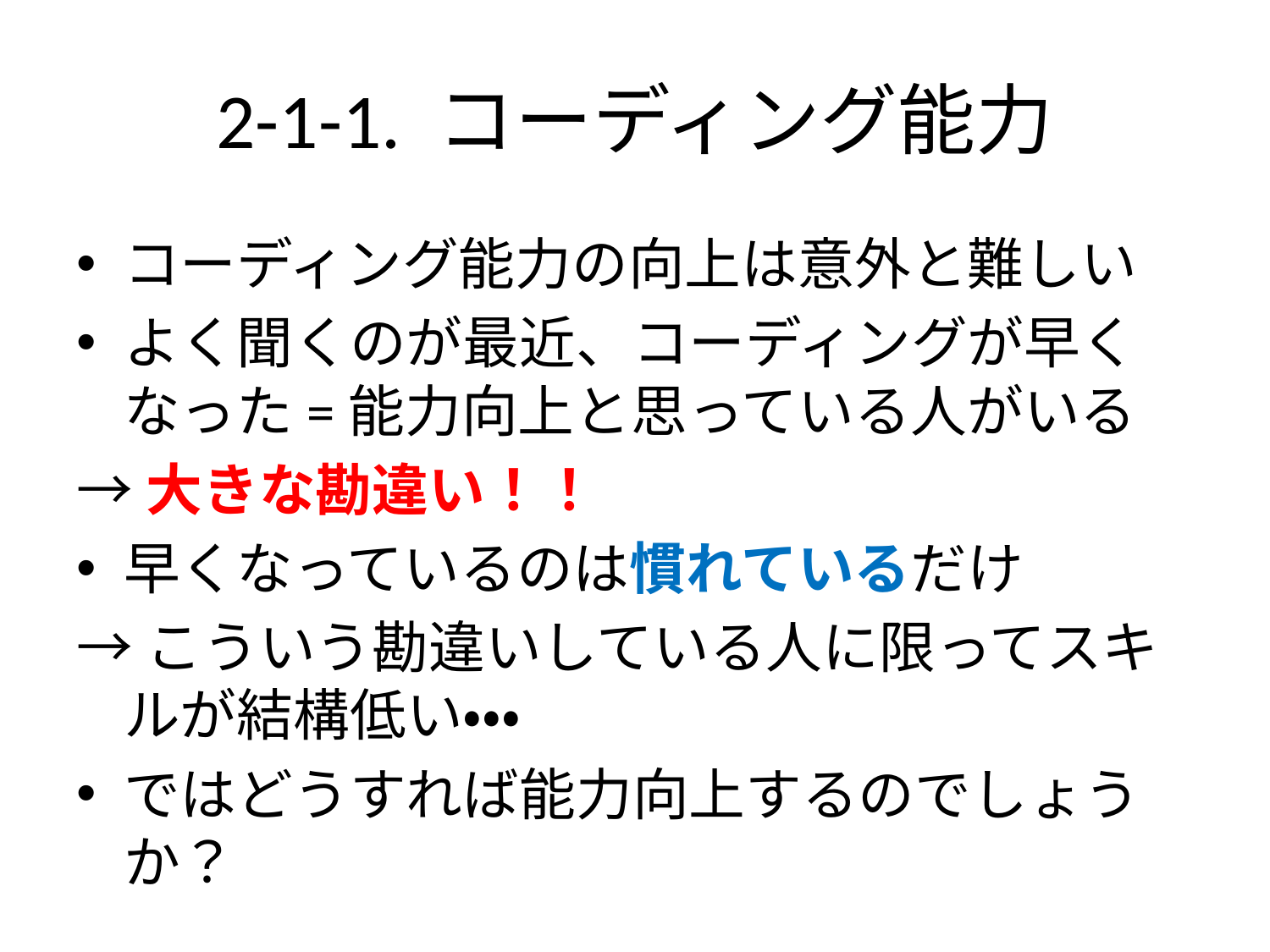

# 2-1-1. コーディング能力
コーディング能力の向上は意外と難しい
よく聞くのが最近、コーディングが早くなった=能力向上と思っている人がいる
→大きな勘違い！！
早くなっているのは慣れているだけ
→こういう勘違いしている人に限ってスキルが結構低い・・・
ではどうすれば能力向上するのでしょうか？